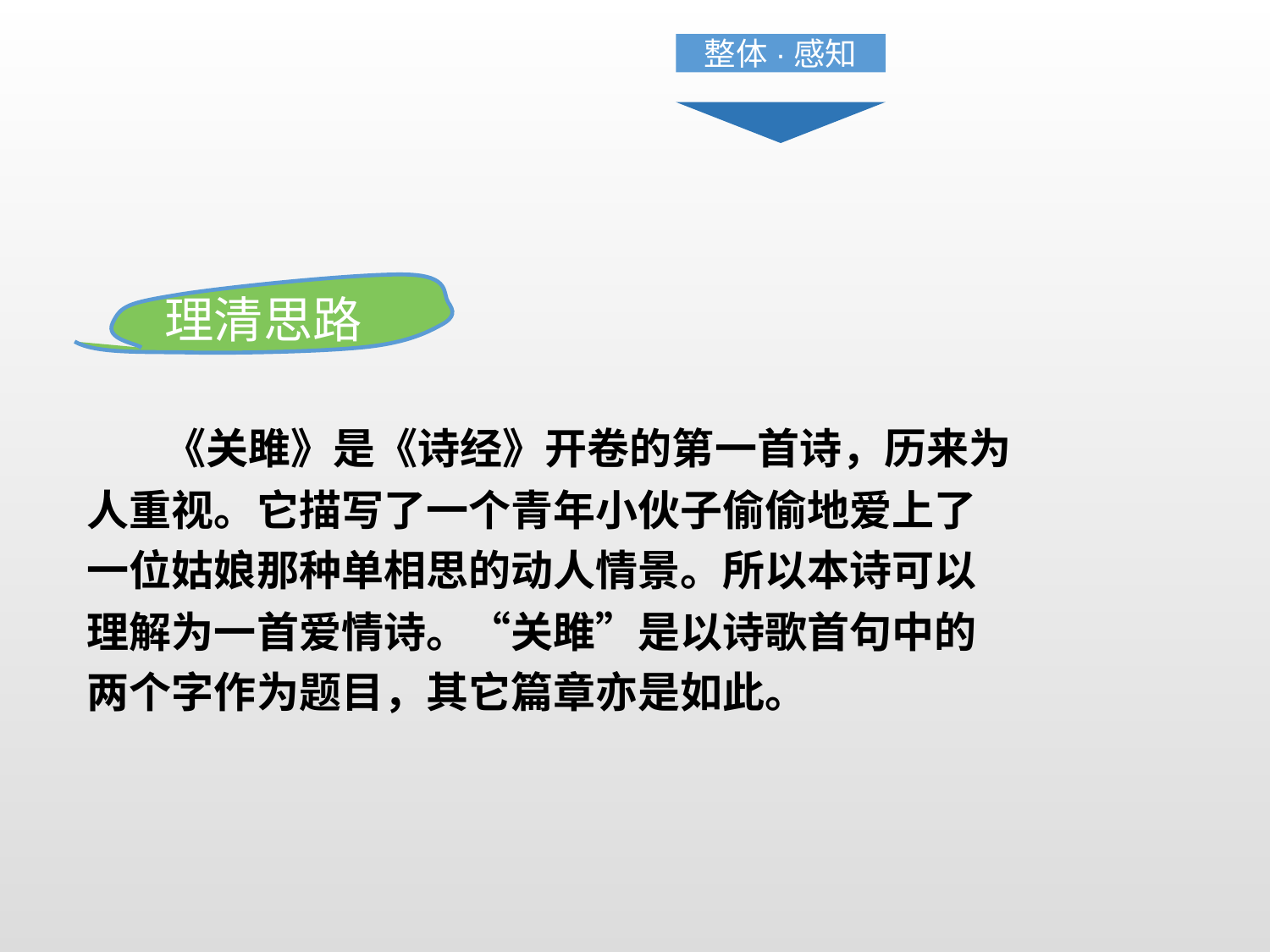

整体·感知

理清思路
       《关雎》是《诗经》开卷的第一首诗，历来为人重视。它描写了一个青年小伙子偷偷地爱上了一位姑娘那种单相思的动人情景。所以本诗可以理解为一首爱情诗。“关雎”是以诗歌首句中的两个字作为题目，其它篇章亦是如此。